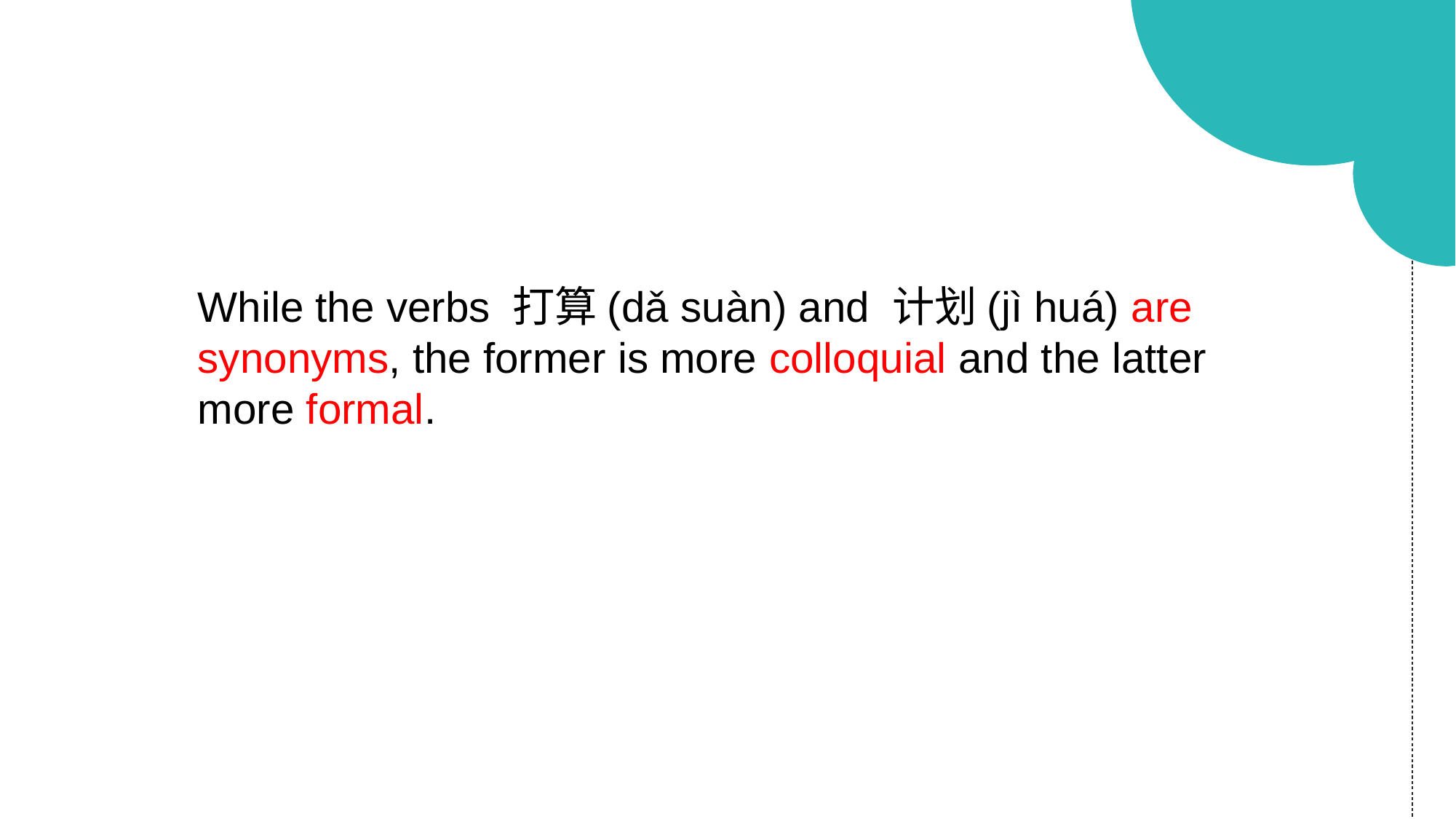

While the verbs 打算(dǎ suàn) and 计划(jì huá) are synonyms, the former is more colloquial and the latter more formal.